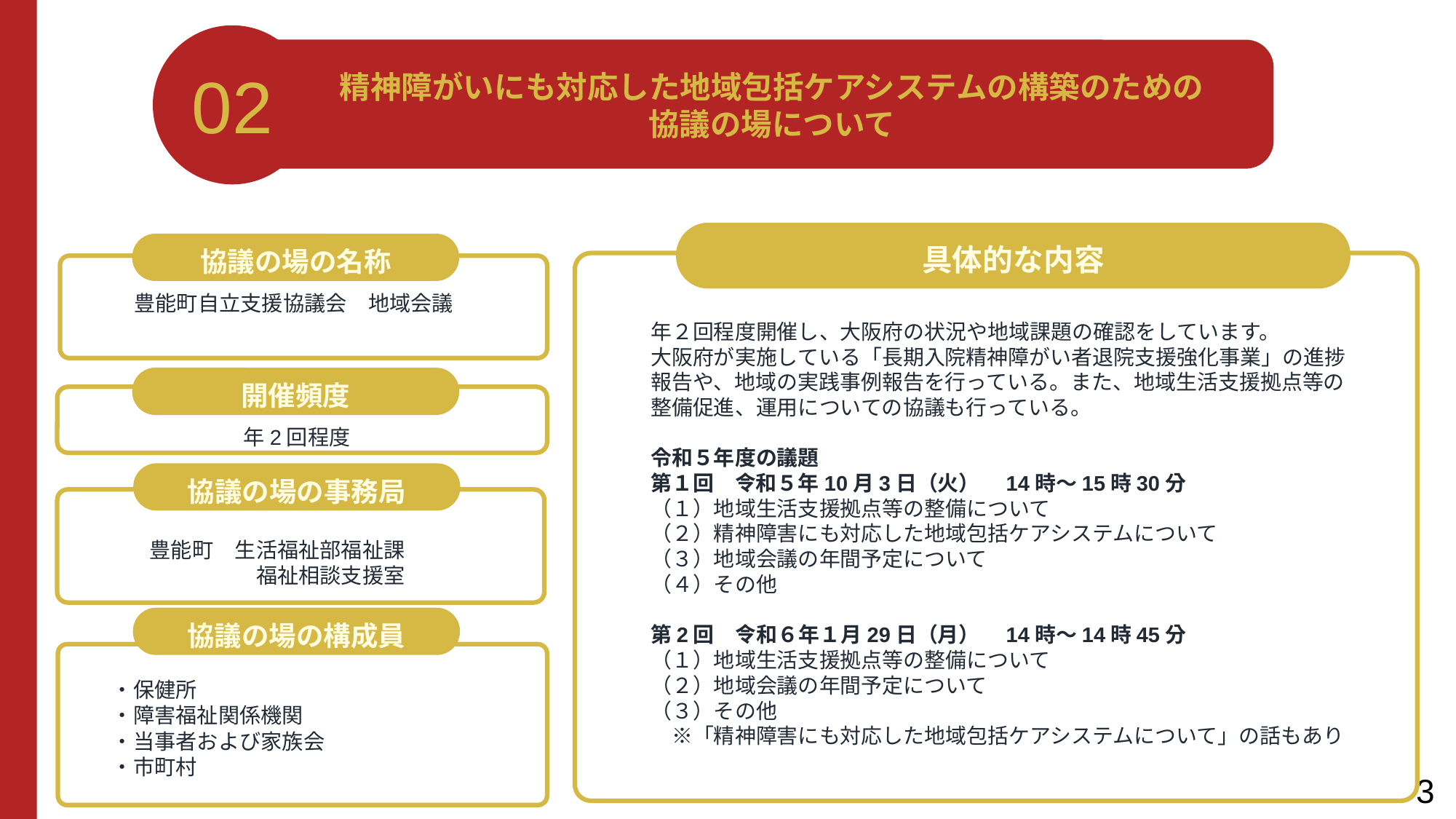

02

精神障がいにも対応した地域包括ケアシステムの構築のための
協議の場について
具体的な内容
協議の場の名称

　　豊能町自立支援協議会　地域会議
年２回程度開催し、大阪府の状況や地域課題の確認をしています。
大阪府が実施している「長期入院精神障がい者退院支援強化事業」の進捗報告や、地域の実践事例報告を行っている。また、地域生活支援拠点等の整備促進、運用についての協議も行っている。

令和５年度の議題
第１回　令和５年10月3日（火）　14時～15時30分
（１）地域生活支援拠点等の整備について
（２）精神障害にも対応した地域包括ケアシステムについて
（３）地域会議の年間予定について
（４）その他

第2回　令和６年１月29日（月）　14時～14時45分
（１）地域生活支援拠点等の整備について
（２）地域会議の年間予定について
（３）その他
　※「精神障害にも対応した地域包括ケアシステムについて」の話もあり

開催頻度

　　　　　　　年2回程度
協議の場の事務局

豊能町　生活福祉部福祉課
　　　　　福祉相談支援室
協議の場の構成員

・保健所
・障害福祉関係機関
・当事者および家族会
・市町村